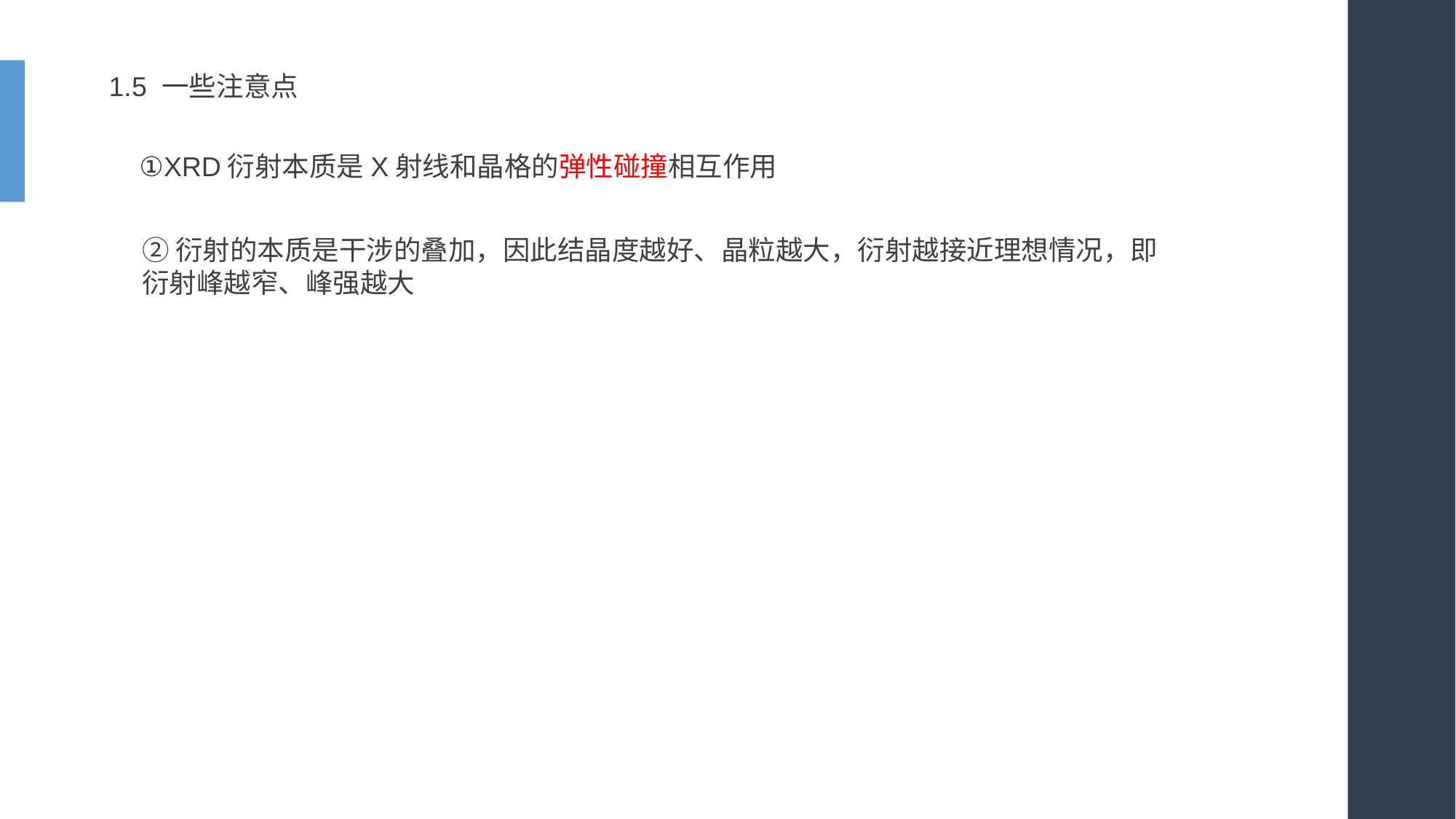

1.5 一些注意点
①XRD衍射本质是X射线和晶格的弹性碰撞相互作用
②衍射的本质是干涉的叠加，因此结晶度越好、晶粒越大，衍射越接近理想情况，即衍射峰越窄、峰强越大
18